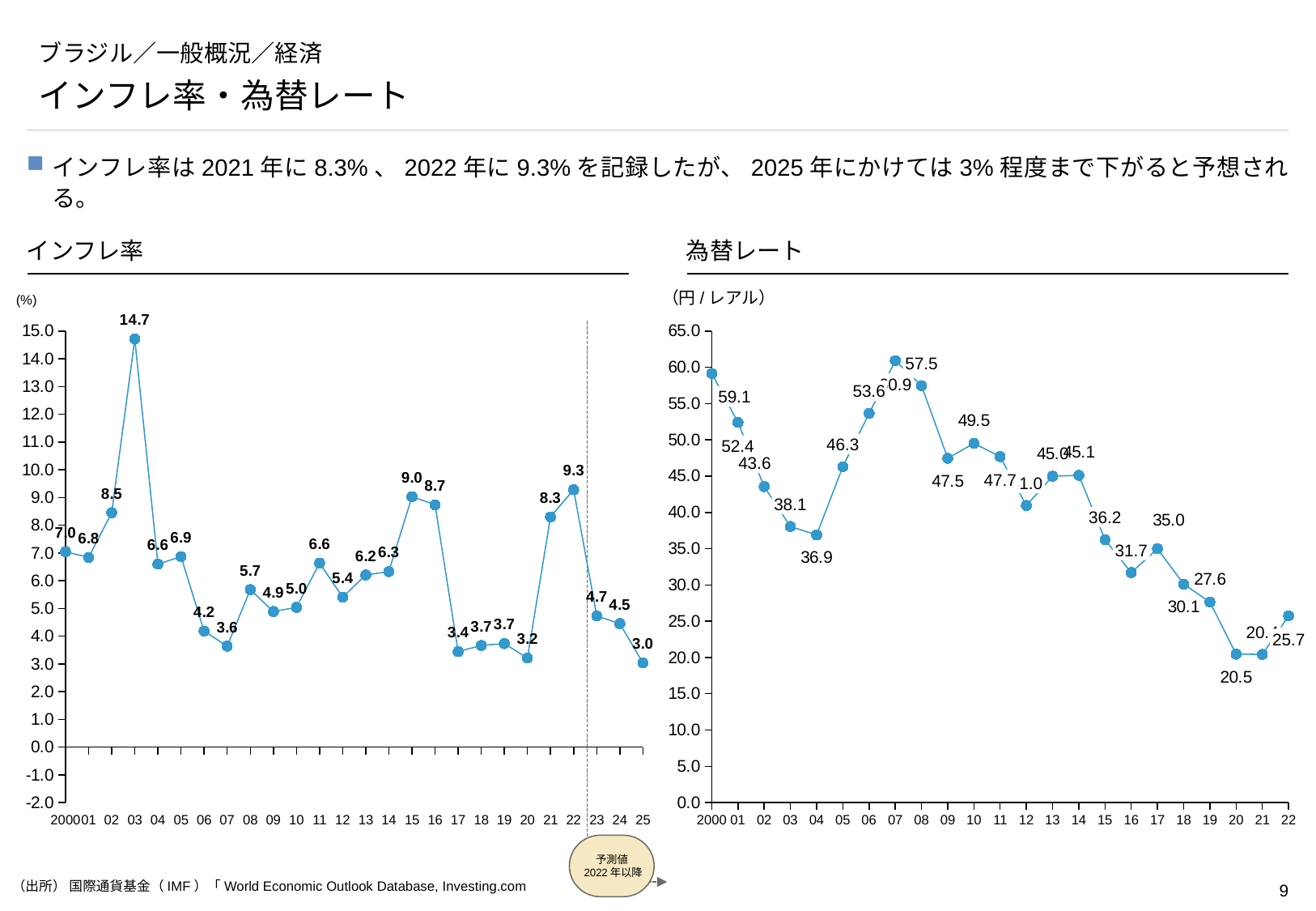

# ブラジル／一般概況／経済
インフレ率・為替レート
インフレ率は2021年に8.3%、2022年に9.3%を記録したが、2025年にかけては3%程度まで下がると予想される。
インフレ率
為替レート
(%)
（円/レアル）

### Chart

| Category |  |
|---|---|

### Chart

| Category |  |
|---|---|
予測値
 2022年以降
57.5
60.9
53.6
59.1
46.3
52.4
43.6
47.7
41.0
38.1
36.2
31.7
20.4
25.7
2000
01
02
03
04
05
06
07
08
09
10
11
12
13
14
15
16
17
18
19
20
21
22
23
24
25
2000
01
02
03
04
05
06
07
08
09
10
11
12
13
14
15
16
17
18
19
20
21
22
（出所） 国際通貨基金（IMF）「World Economic Outlook Database, Investing.com